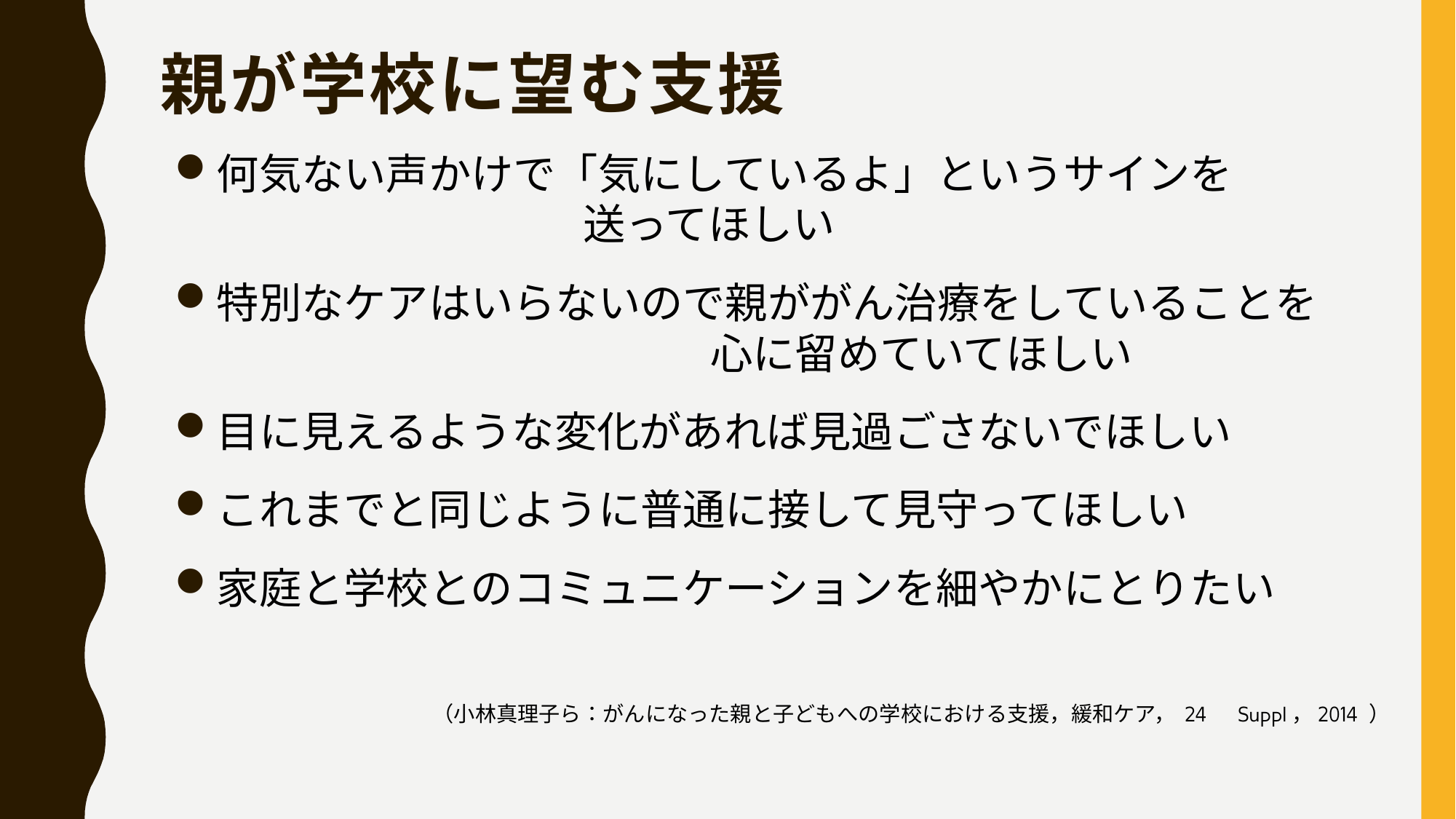

# 親が学校に望む支援
何気ない声かけで「気にしているよ」というサインを　　　　　　　　　　　　送ってほしい
特別なケアはいらないので親ががん治療をしていることを　　　　　　　　　　　　　心に留めていてほしい
目に見えるような変化があれば見過ごさないでほしい
これまでと同じように普通に接して見守ってほしい
家庭と学校とのコミュニケーションを細やかにとりたい
（小林真理子ら：がんになった親と子どもへの学校における支援，緩和ケア， 24　Suppl，2014 ）